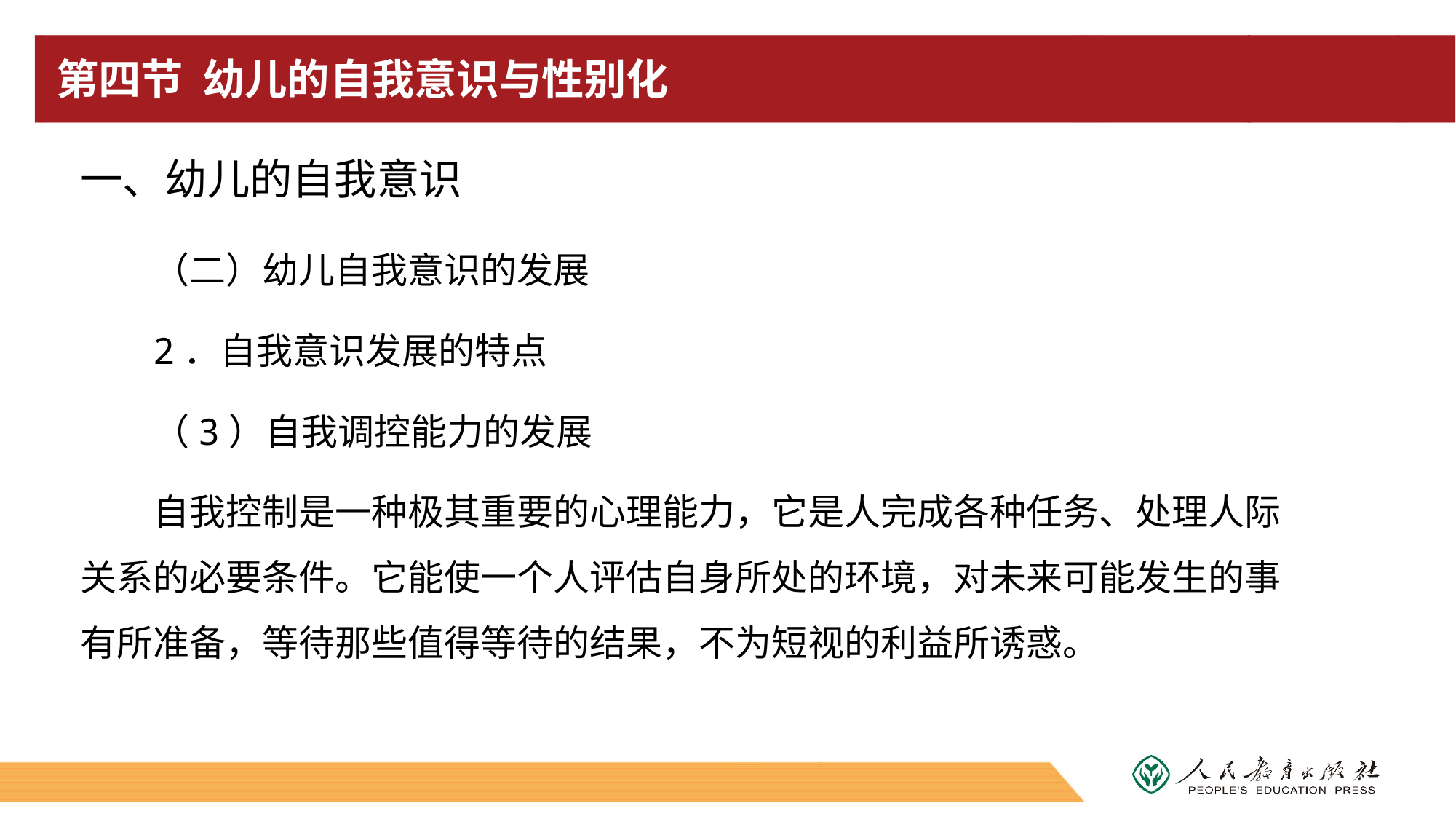

# 第四节  幼儿的自我意识与性别化
一、幼儿的自我意识
（二）幼儿自我意识的发展
2．自我意识发展的特点
（3）自我调控能力的发展
自我控制是一种极其重要的心理能力，它是人完成各种任务、处理人际关系的必要条件。它能使一个人评估自身所处的环境，对未来可能发生的事有所准备，等待那些值得等待的结果，不为短视的利益所诱惑。